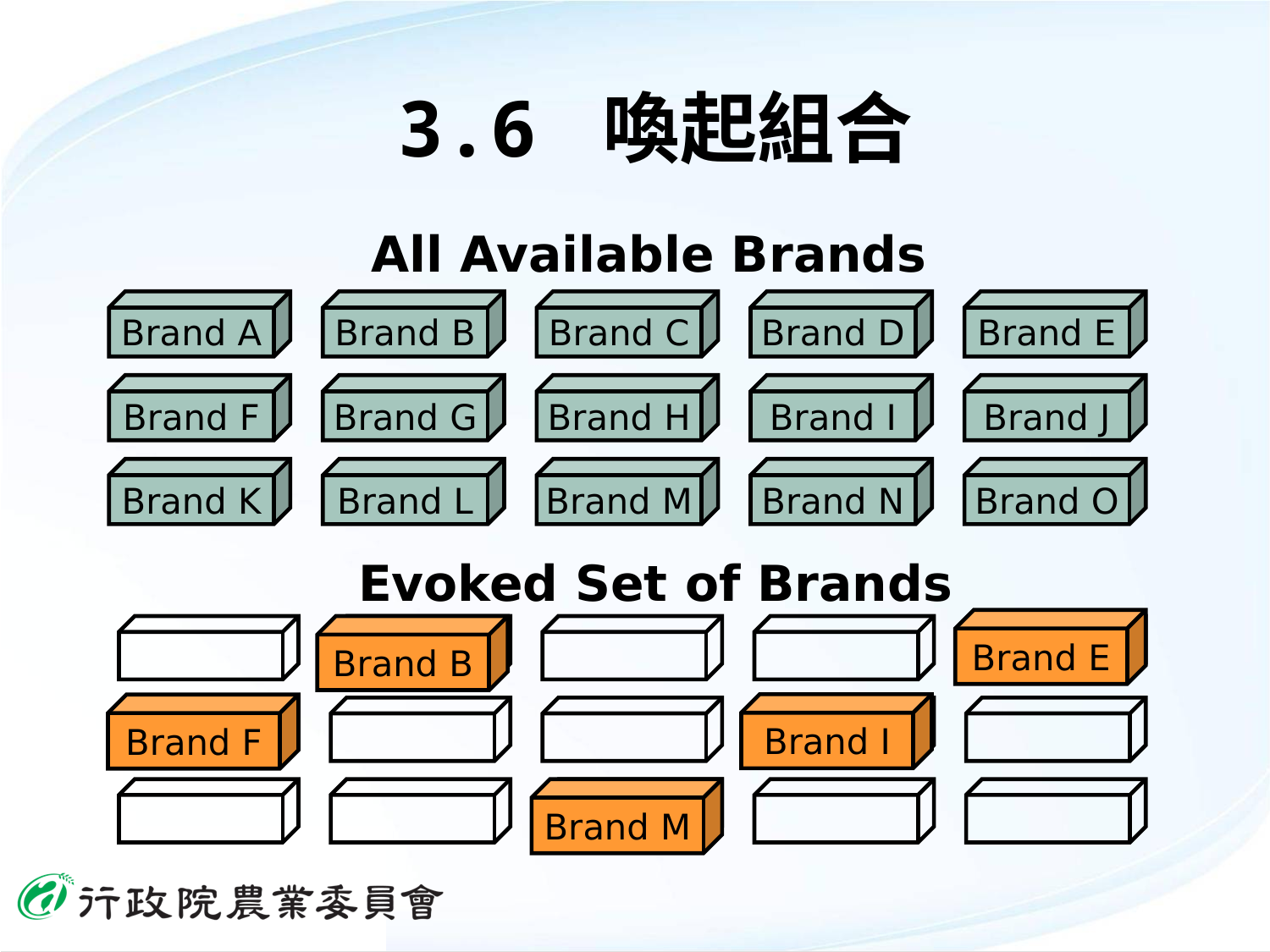

# 3.6 喚起組合
All Available Brands
Brand A
Brand B
Brand C
Brand D
Brand E
Brand F
Brand G
Brand H
Brand I
Brand J
Brand K
Brand L
Brand M
Brand N
Brand O
Evoked Set of Brands

Brand E
Brand B
Brand I
Brand F
Brand M